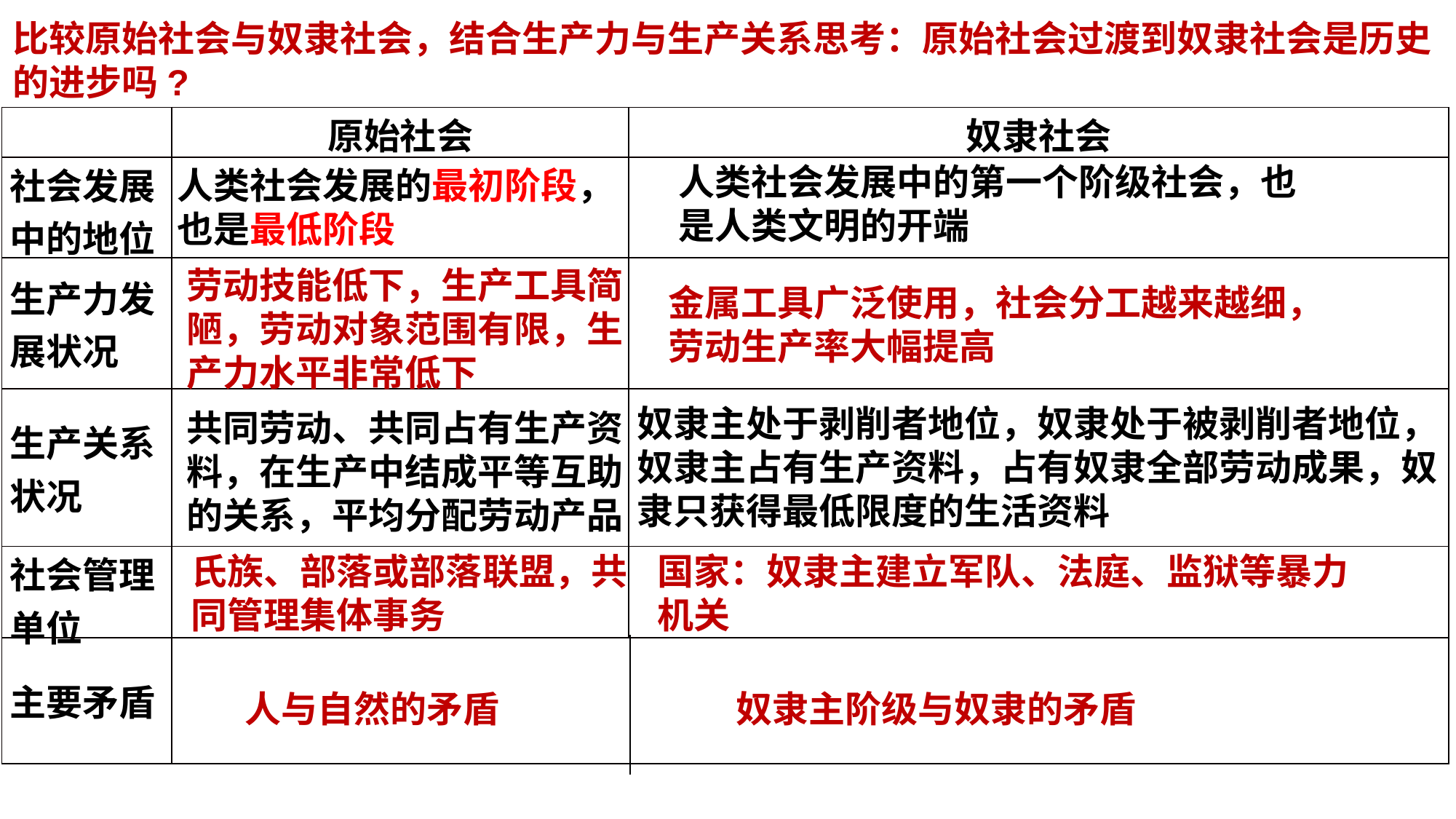

比较原始社会与奴隶社会，结合生产力与生产关系思考：原始社会过渡到奴隶社会是历史的进步吗?

|  | 原始社会 | 奴隶社会 |
| --- | --- | --- |
| 社会发展中的地位 |  |  |
| 生产力发展状况 |  |  |
| 生产关系状况 |  |  |
| 社会管理单位 |  |  |
| 主要矛盾 |  |  |
人类社会发展中的第一个阶级社会，也是人类文明的开端
人类社会发展的最初阶段，也是最低阶段
劳动技能低下，生产工具简陋，劳动对象范围有限，生产力水平非常低下
金属工具广泛使用，社会分工越来越细，劳动生产率大幅提高
奴隶主处于剥削者地位，奴隶处于被剥削者地位，奴隶主占有生产资料，占有奴隶全部劳动成果，奴隶只获得最低限度的生活资料
共同劳动、共同占有生产资料，在生产中结成平等互助的关系，平均分配劳动产品
氏族、部落或部落联盟，共同管理集体事务
国家：奴隶主建立军队、法庭、监狱等暴力机关
人与自然的矛盾
奴隶主阶级与奴隶的矛盾